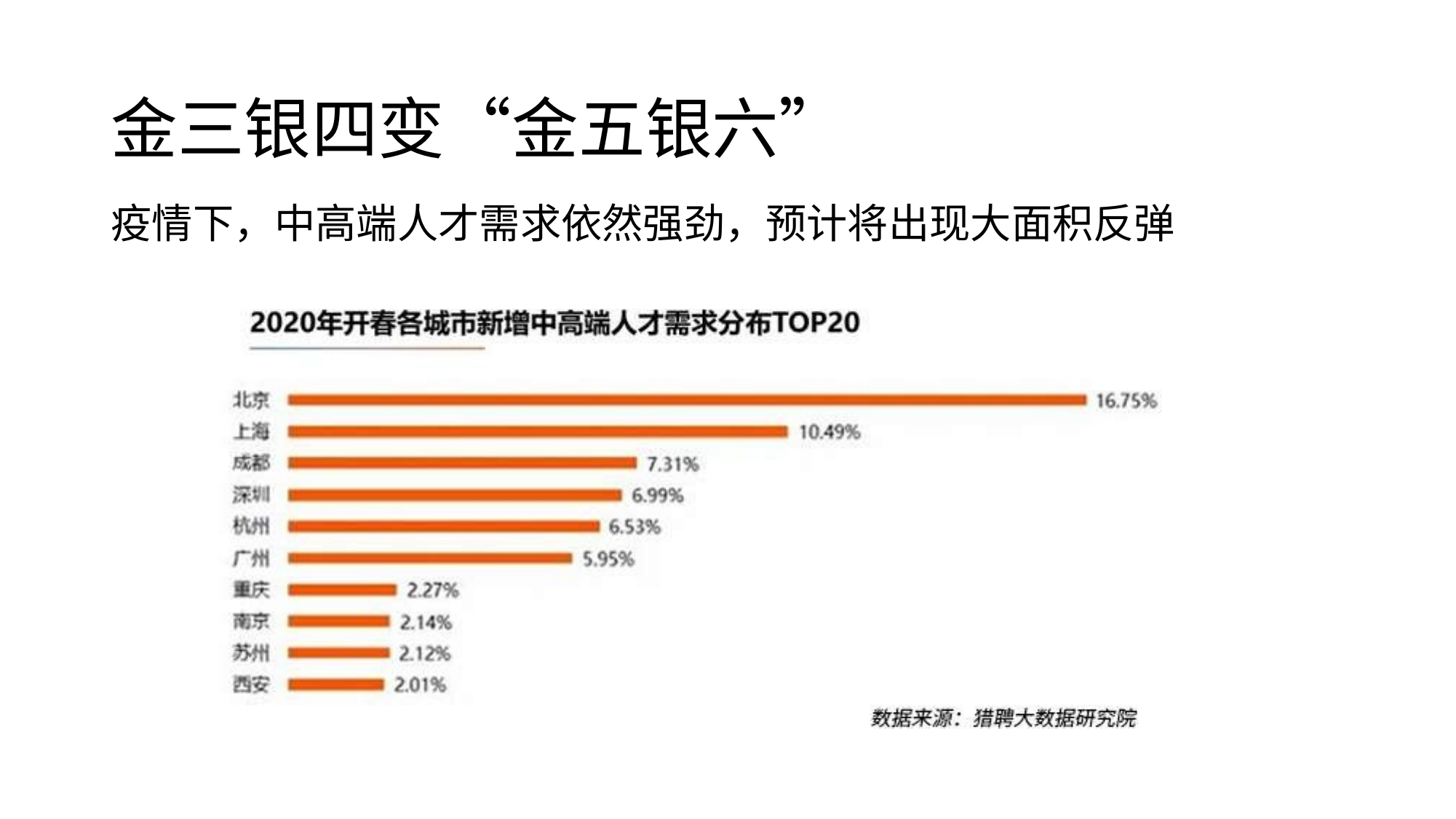

金三银四变“金五银六”
疫情下，中高端人才需求依然强劲，预计将出现大面积反弹